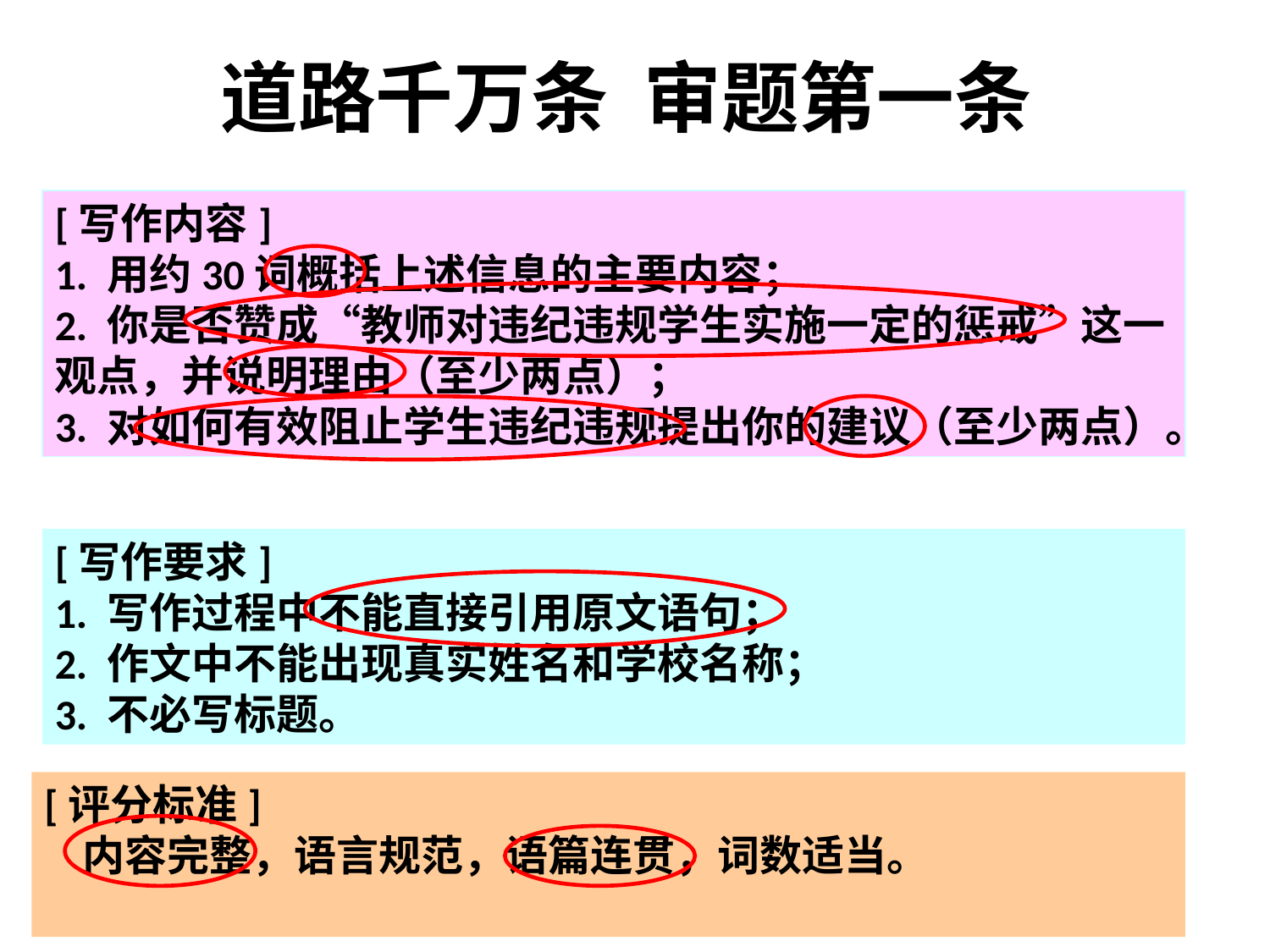

# 道路千万条  审题第一条
[写作内容]
1. 用约30词概括上述信息的主要内容；
2. 你是否赞成“教师对违纪违规学生实施一定的惩戒”这一观点，并说明理由（至少两点）；
3. 对如何有效阻止学生违纪违规提出你的建议（至少两点）。

[写作要求]
1. 写作过程中不能直接引用原文语句；
2. 作文中不能出现真实姓名和学校名称；
3. 不必写标题。

[评分标准]
   内容完整，语言规范，语篇连贯，词数适当。